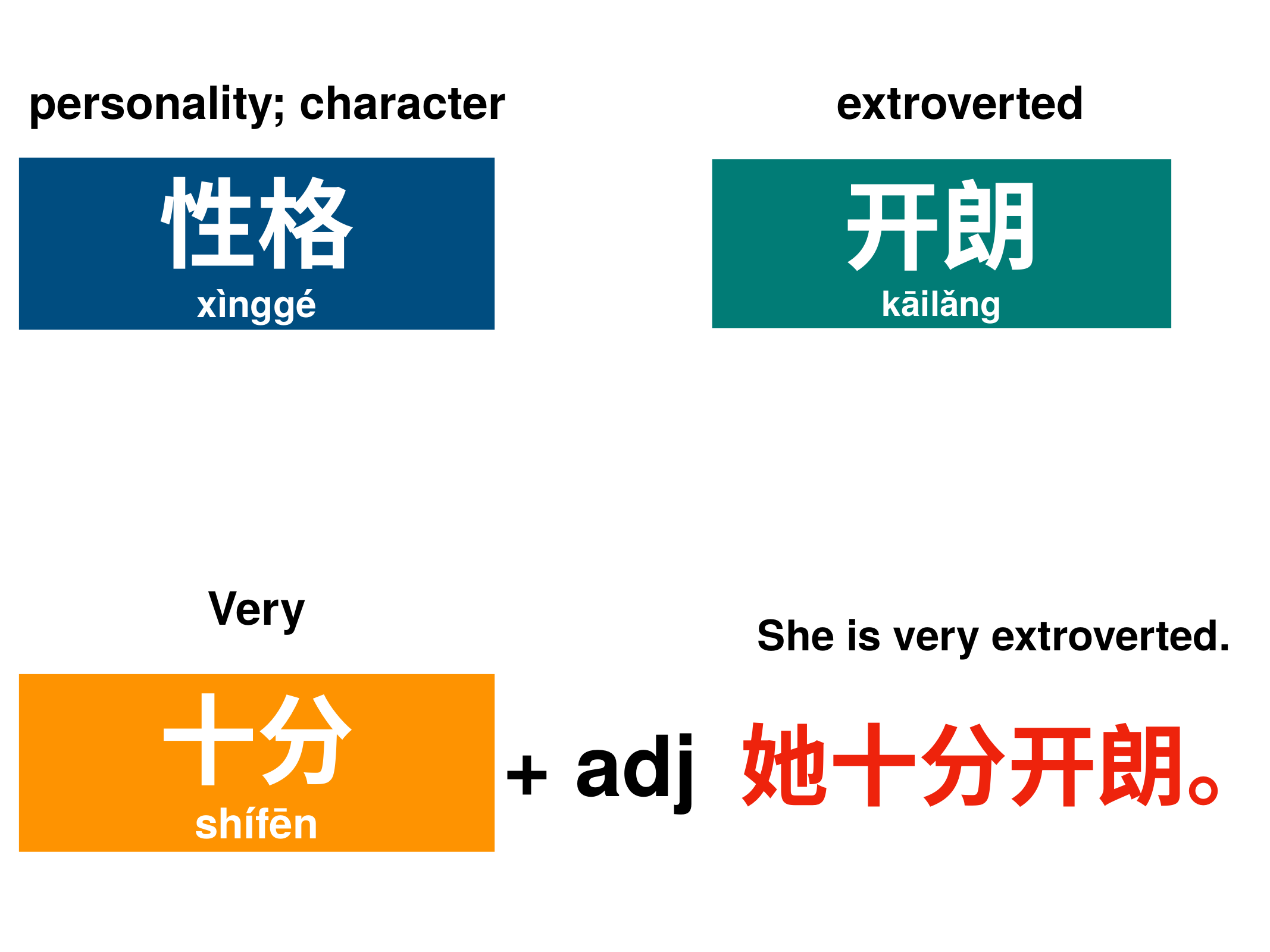

personality; character
extroverted
性格
xìnggé
开朗
kāilǎng
Very
She is very extroverted.
十分
shífēn
她十分开朗。
+ adj